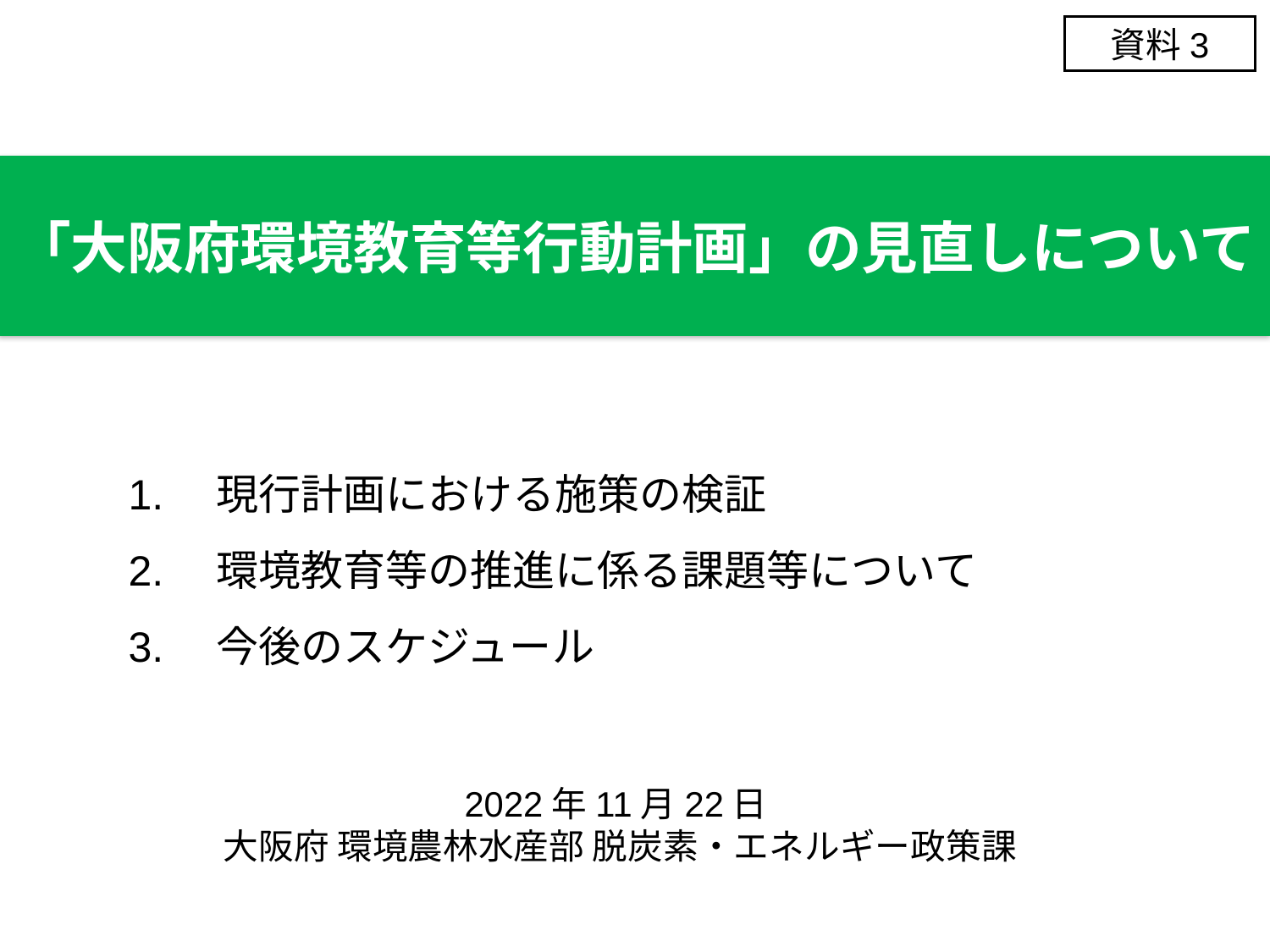

資料3
「大阪府環境教育等行動計画」の見直しについて
1.　現行計画における施策の検証
2.　環境教育等の推進に係る課題等について
3.　今後のスケジュール
2022年11月22日
大阪府 環境農林水産部 脱炭素・エネルギー政策課